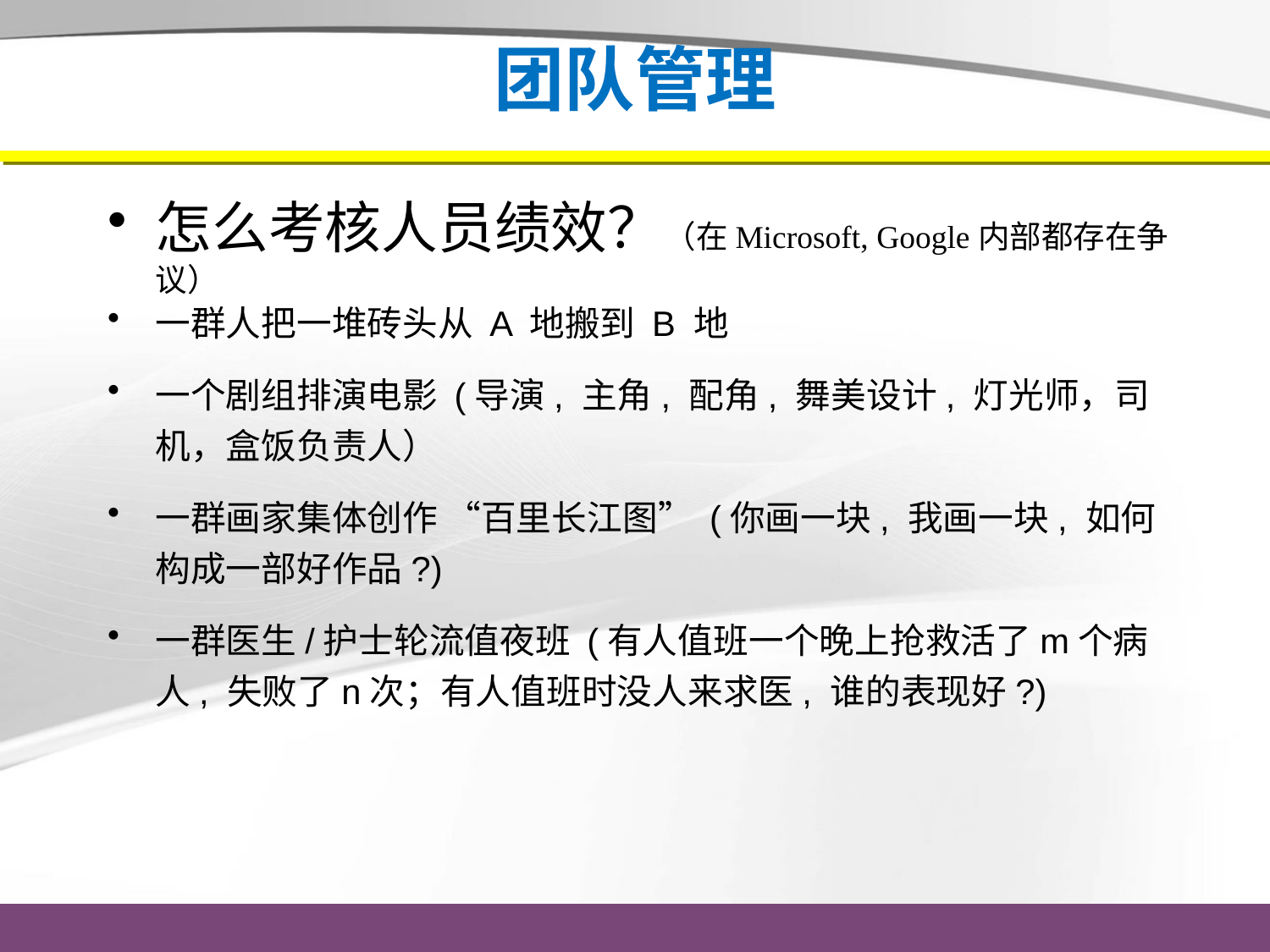

# 团队管理
怎么考核人员绩效？（在Microsoft, Google内部都存在争议）
一群人把一堆砖头从 A 地搬到 B 地
一个剧组排演电影 (导演, 主角, 配角, 舞美设计, 灯光师，司机，盒饭负责人）
一群画家集体创作 “百里长江图” (你画一块, 我画一块, 如何构成一部好作品?)
一群医生/护士轮流值夜班 (有人值班一个晚上抢救活了m个病人, 失败了n次；有人值班时没人来求医, 谁的表现好?)